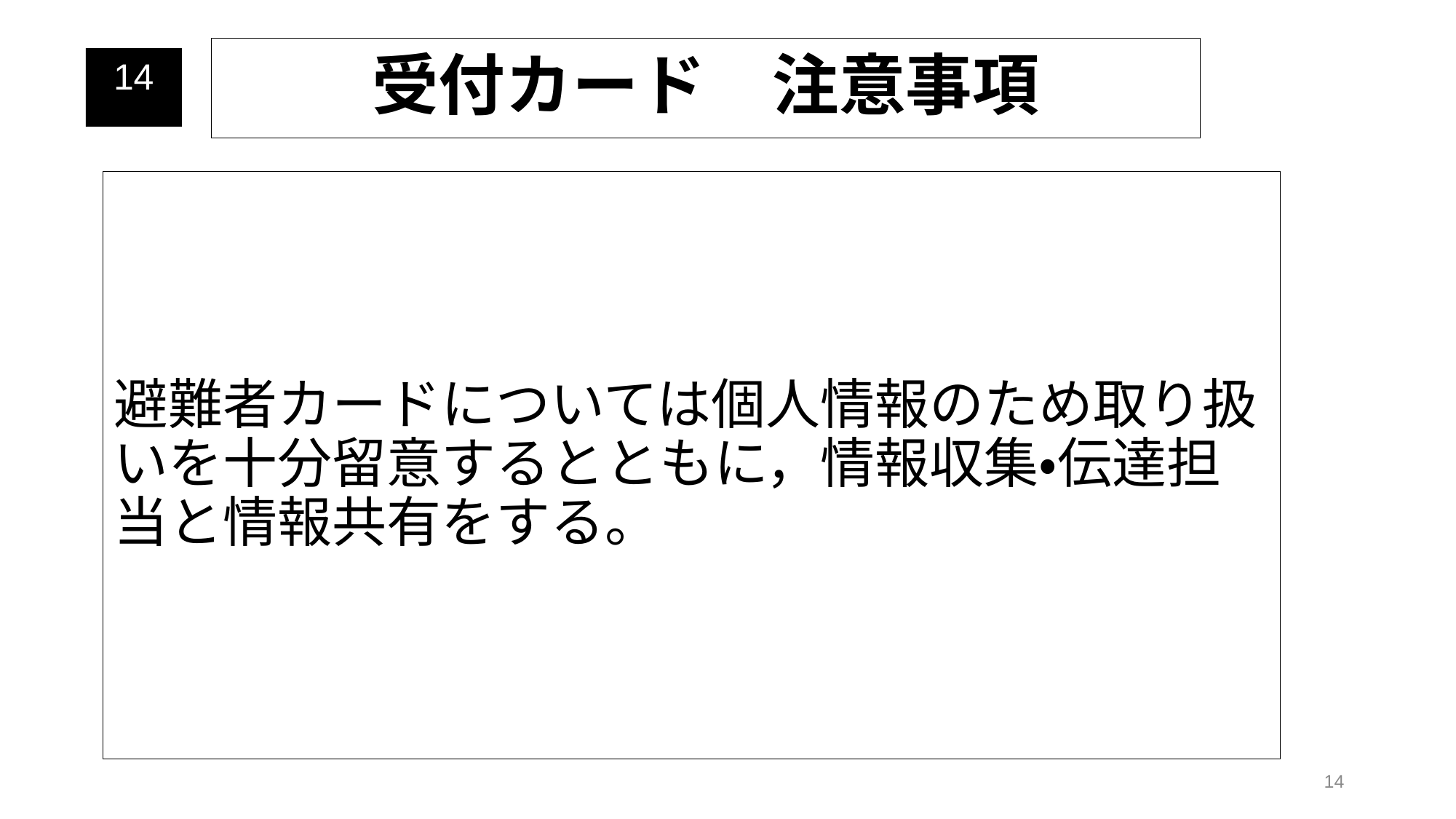

受付カード　注意事項
14
避難者カードについては個人情報のため取り扱いを十分留意するとともに，情報収集・伝達担当と情報共有をする。

14